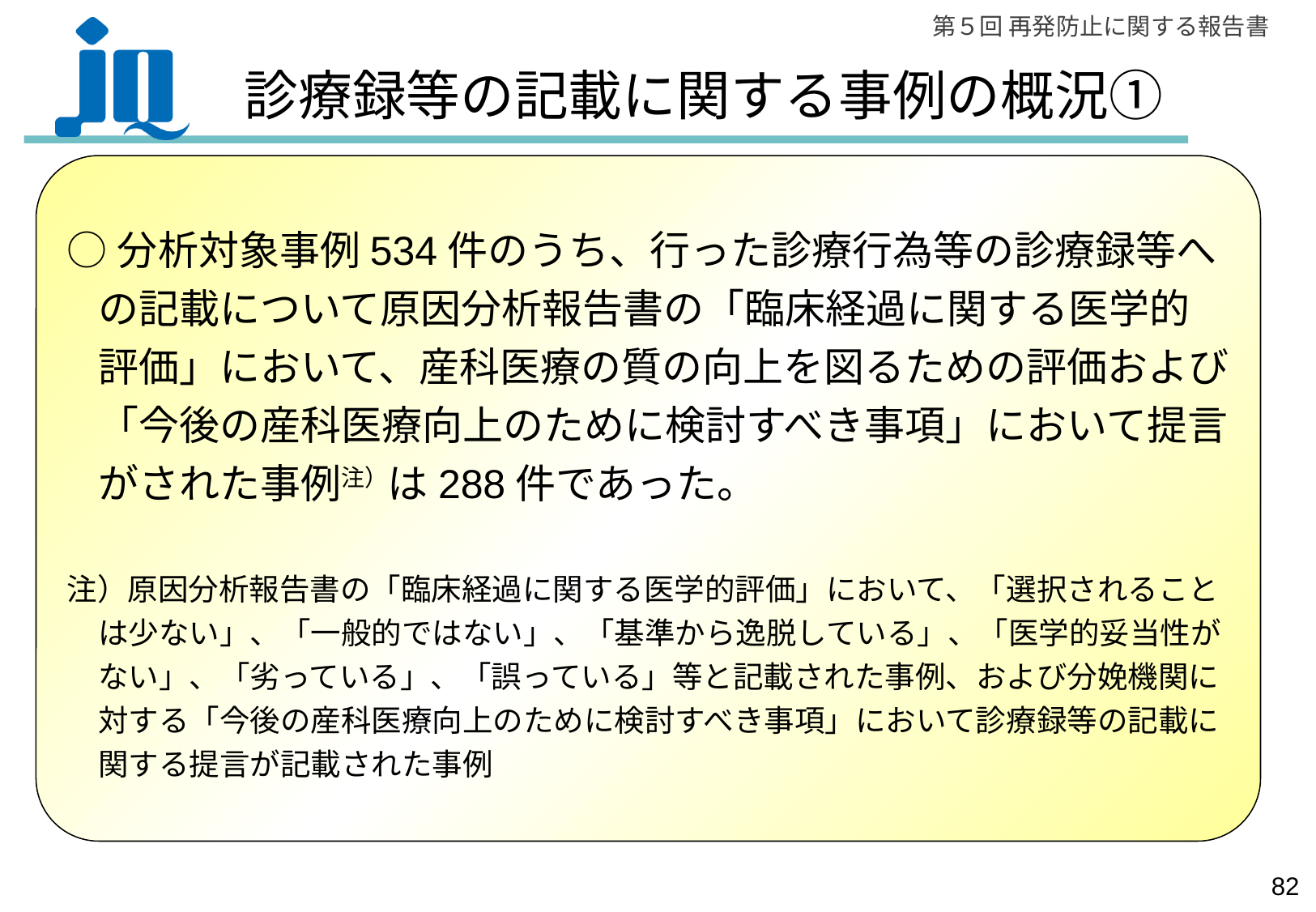

# 診療録等の記載に関する事例の概況①
○分析対象事例534件のうち、行った診療行為等の診療録等への記載について原因分析報告書の「臨床経過に関する医学的評価」において、産科医療の質の向上を図るための評価および「今後の産科医療向上のために検討すべき事項」において提言がされた事例注）は288件であった。

注）原因分析報告書の「臨床経過に関する医学的評価」において、「選択されることは少ない」、「一般的ではない」、「基準から逸脱している」、「医学的妥当性がない」、「劣っている」、「誤っている」等と記載された事例、および分娩機関に対する「今後の産科医療向上のために検討すべき事項」において診療録等の記載に関する提言が記載された事例
82